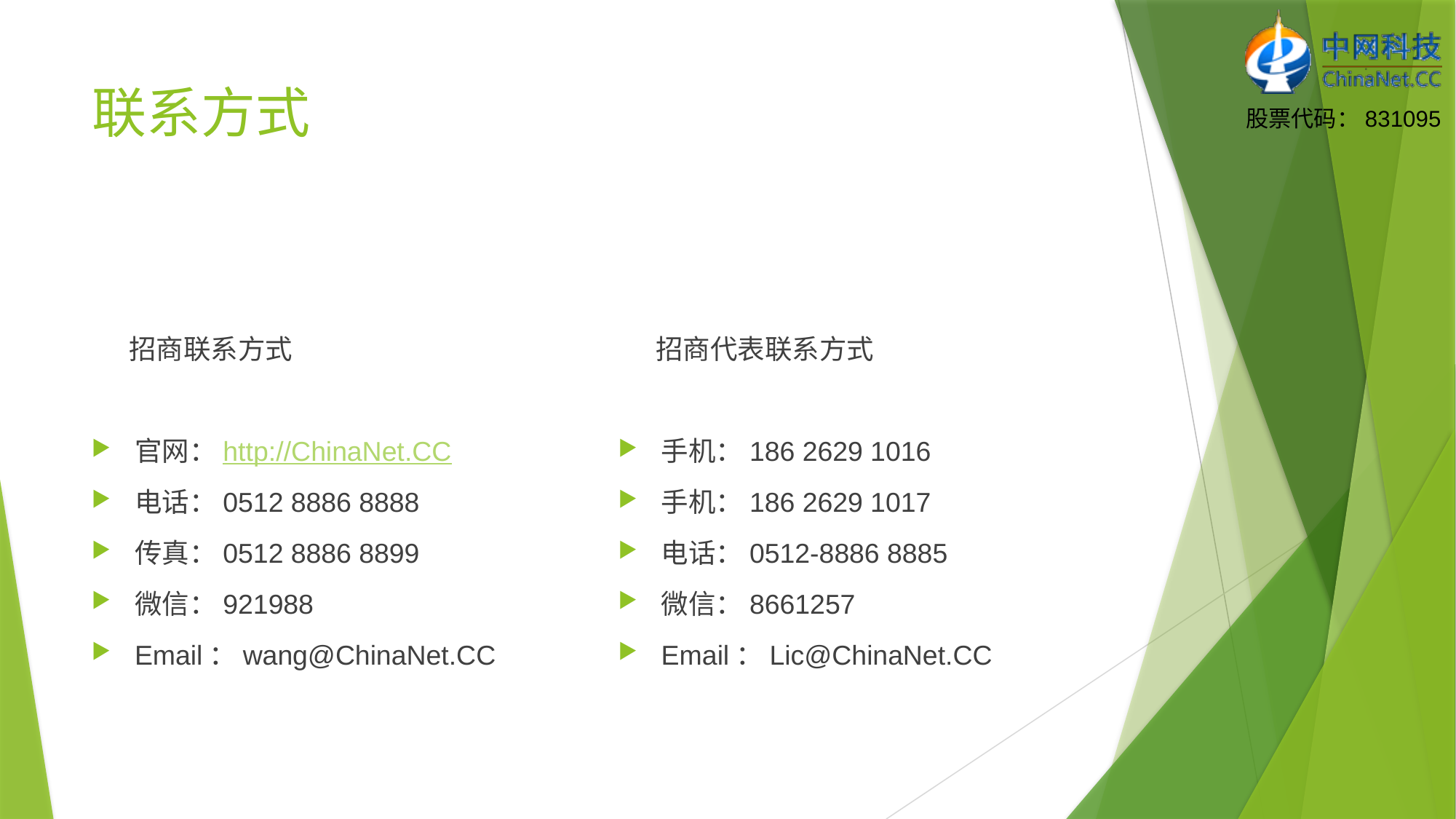

# 联系方式
     招商联系方式

官网：http://ChinaNet.CC
电话：0512 8886 8888
传真：0512 8886 8899
微信：921988
Email：wang@ChinaNet.CC
     招商代表联系方式

手机：186 2629 1016
手机：186 2629 1017
电话：0512-8886 8885
微信：8661257
Email：Lic@ChinaNet.CC